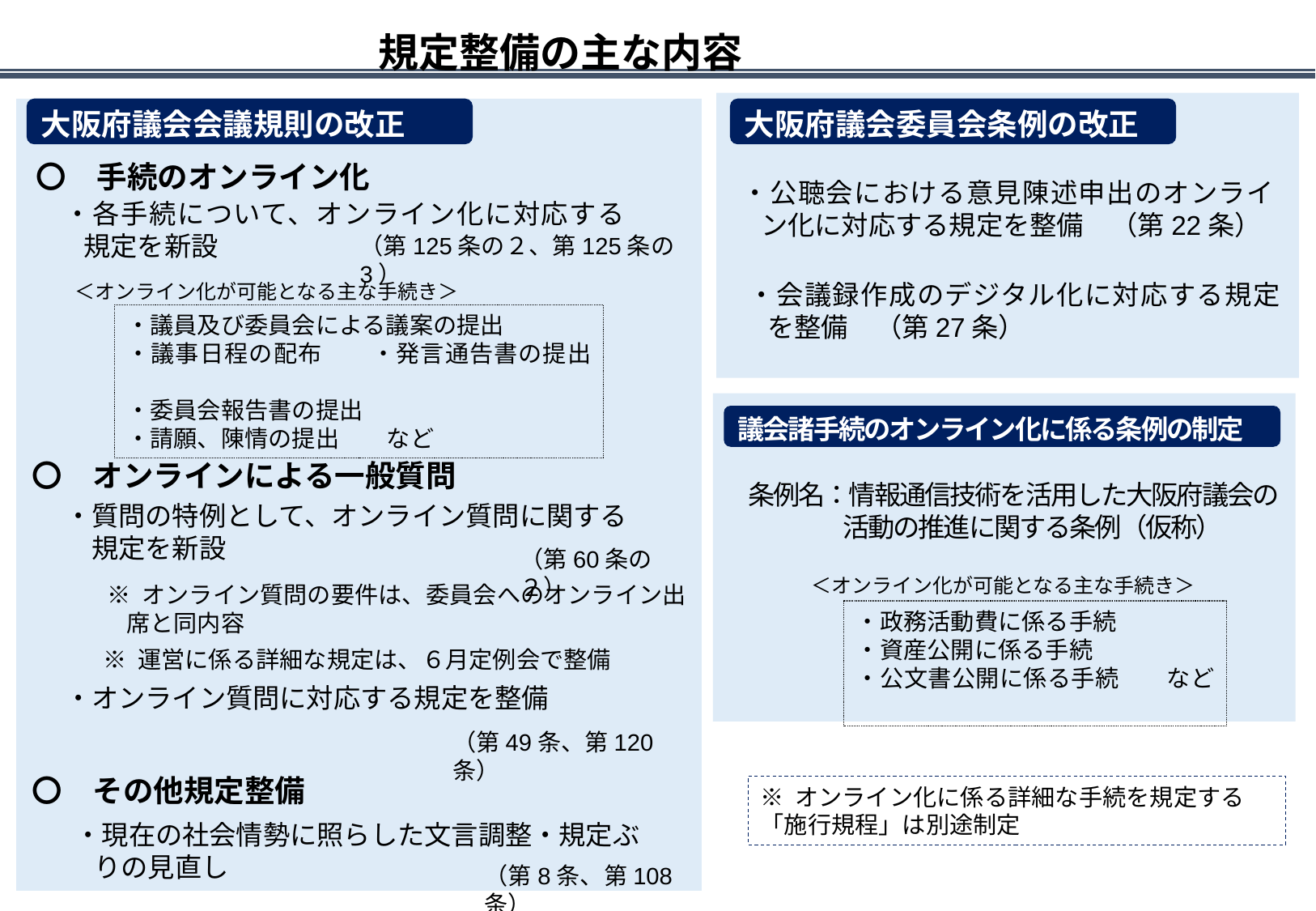

規定整備の主な内容

大阪府議会会議規則の改正
大阪府議会委員会条例の改正
〇　手続のオンライン化
・公聴会における意見陳述申出のオンライン化に対応する規定を整備　（第22条）
・各手続について、オンライン化に対応する規定を新設
（第125条の２、第125条の3）
・会議録作成のデジタル化に対応する規定を整備　（第27条）
＜オンライン化が可能となる主な手続き＞
・議員及び委員会による議案の提出
・議事日程の配布　　・発言通告書の提出
・委員会報告書の提出
・請願、陳情の提出　　など

議会諸手続のオンライン化に係る条例の制定
〇　オンラインによる一般質問
条例名：情報通信技術を活用した大阪府議会の
　　　活動の推進に関する条例（仮称）
・質問の特例として、オンライン質問に関する
　規定を新設
（第60条の２）
＜オンライン化が可能となる主な手続き＞
※ オンライン質問の要件は、委員会へのオンライン出席と同内容
・政務活動費に係る手続
・資産公開に係る手続
・公文書公開に係る手続　　など
※ 運営に係る詳細な規定は、６月定例会で整備
・オンライン質問に対応する規定を整備
（第49条、第120条）
〇　その他規定整備
※ オンライン化に係る詳細な手続を規定する「施行規程」は別途制定
・現在の社会情勢に照らした文言調整・規定ぶりの見直し
（第8条、第108条）